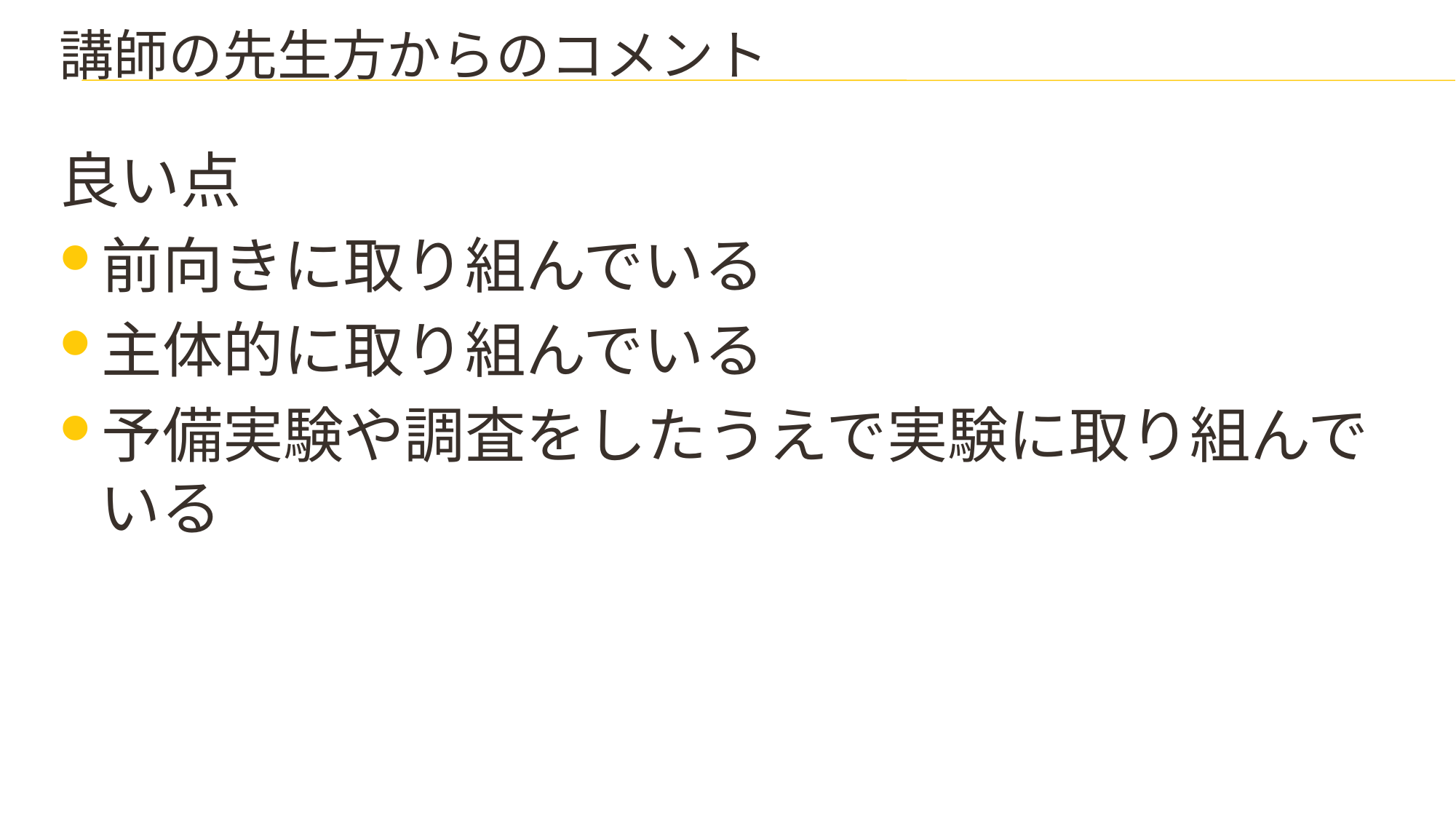

# 講師の先生方からのコメント
良い点
前向きに取り組んでいる
主体的に取り組んでいる
予備実験や調査をしたうえで実験に取り組んでいる